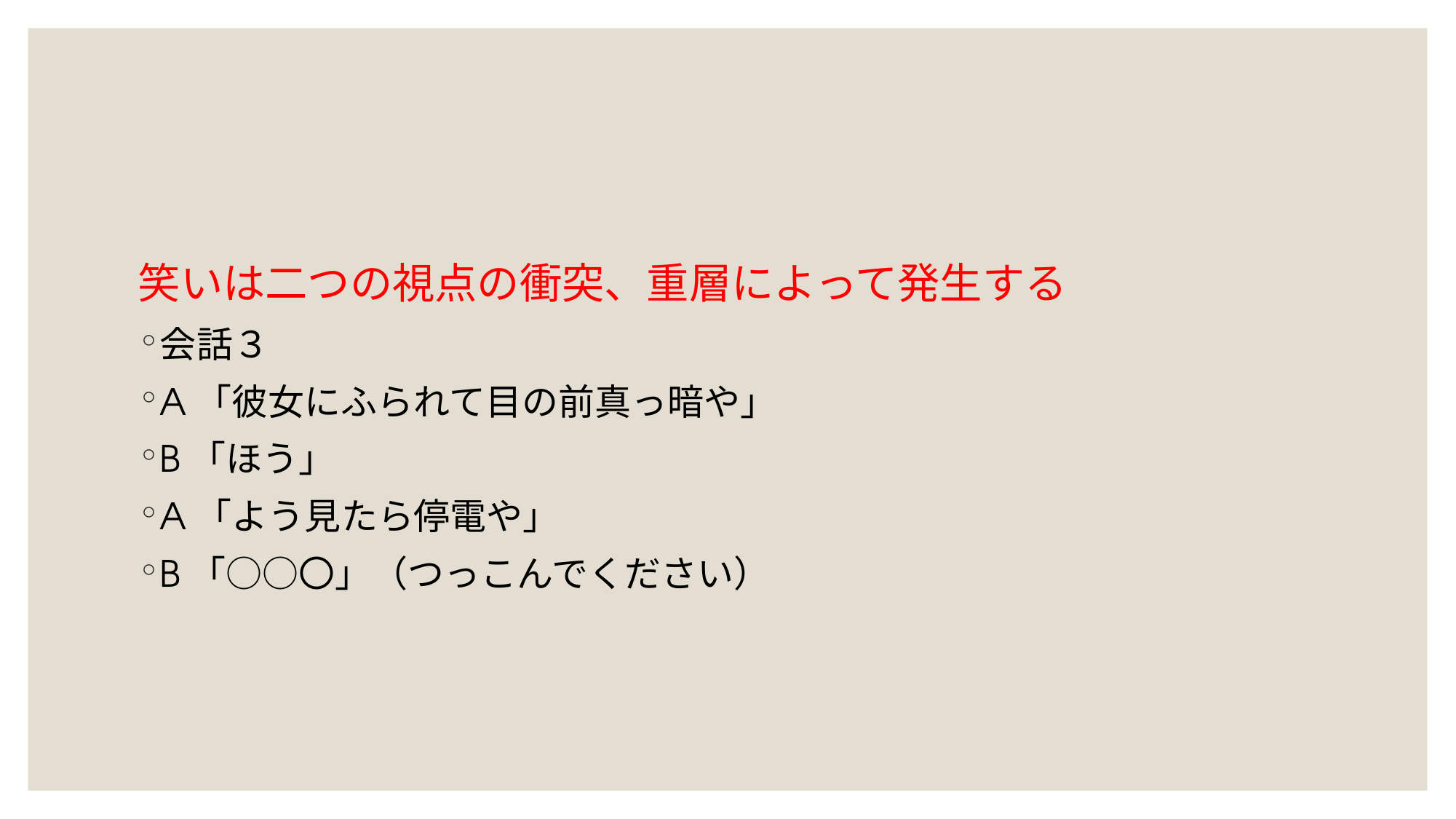

#
笑いは二つの視点の衝突、重層によって発生する
会話３
A「彼女にふられて目の前真っ暗や」
B「ほう」
A「よう見たら停電や」
B「○○〇」（つっこんでください）